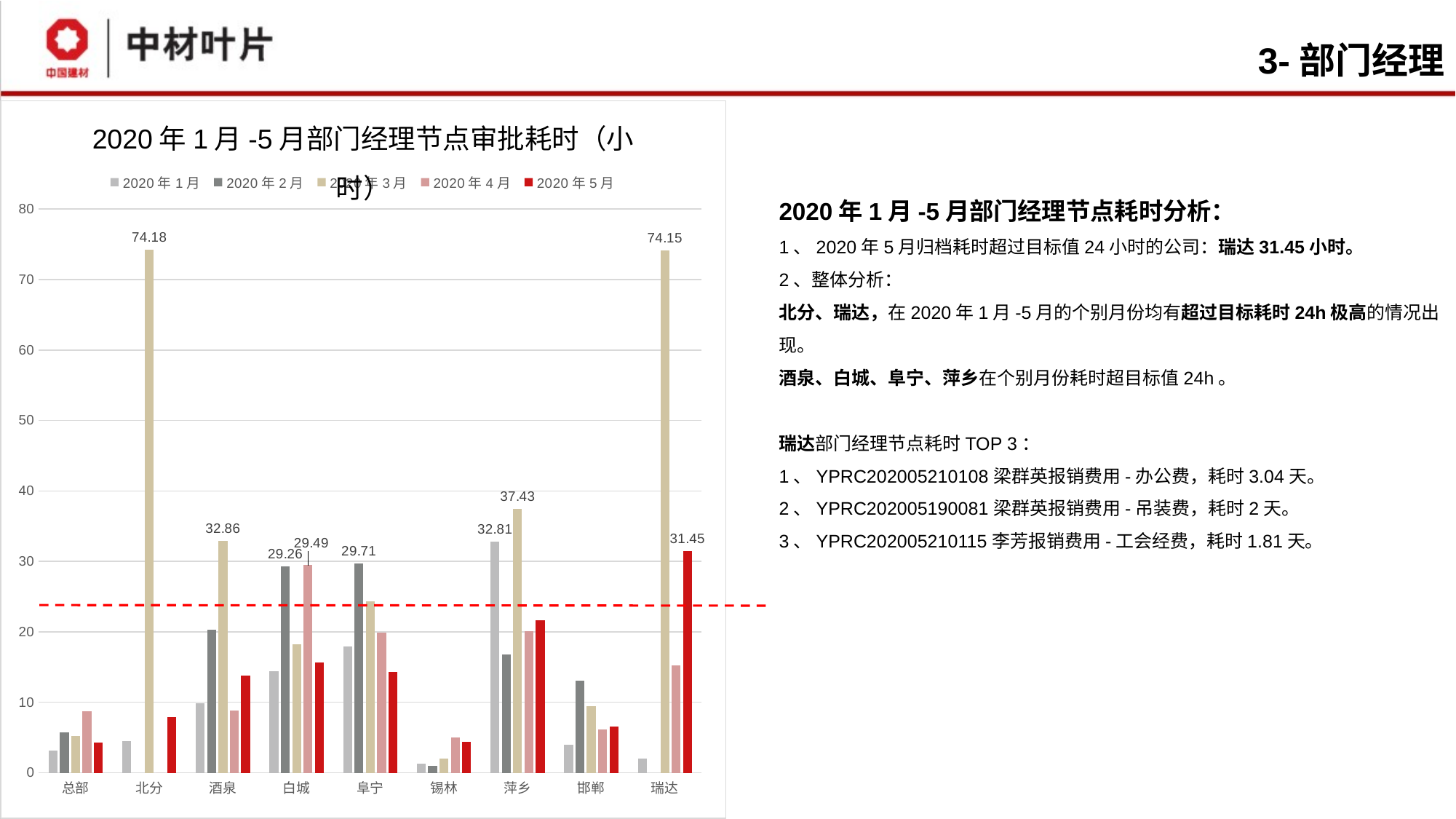

# 3-部门经理

### Chart

| Category | 2020年1月 | 2020年2月 | 2020年3月 | 2020年4月 | 2020年5月 |
|---|---|---|---|---|---|
| 总部 | 3.20195175429782 | 5.71132183885844 | 5.18398148149718 | 8.70696236559888 | 4.24372061966054 |
| 北分 | 4.44398148159962 | None | 74.1838888883649 | 0.0 | 7.89129629626405 |
| 酒泉 | 9.85210144945481 | 20.2604444440745 | 32.8575099207415 | 8.83927083330491 | 13.7977469135852 |
| 白城 | 14.376835748938 | 29.2655092592322 | 18.1900617285476 | 29.4938888888635 | 15.6735905349617 |
| 阜宁 | 17.9461346515997 | 29.7061111112837 | 24.3656894841302 | 19.8848850574818 | 14.3195555555592 |
| 锡林 | 1.28423976617571 | 0.970176767782753 | 2.01518253958784 | 5.04559620596304 | 4.42394547325805 |
| 萍乡 | 32.8128104579382 | 16.7373611099756 | 37.4339814815986 | 20.1050694444857 | 21.6304830917962 |
| 邯郸 | 3.96602430569692 | 13.0142658731243 | 9.45944444443254 | 6.12875000000349 | 6.52076851852471 |
| 瑞达 | 1.96937134510555 | None | 74.1549999983981 | 15.2386111110973 | 31.4541203703848 |
2020年1月-5月部门经理节点审批耗时（小时）
2020年1月-5月部门经理节点耗时分析：
1、2020年5月归档耗时超过目标值24小时的公司：瑞达31.45小时。
2、整体分析：
北分、瑞达，在2020年1月-5月的个别月份均有超过目标耗时24h极高的情况出现。
酒泉、白城、阜宁、萍乡在个别月份耗时超目标值24h。

瑞达部门经理节点耗时TOP 3：
1、YPRC202005210108梁群英报销费用-办公费，耗时3.04天。
2、YPRC202005190081梁群英报销费用-吊装费，耗时2天。
3、YPRC202005210115李芳报销费用-工会经费，耗时1.81天。